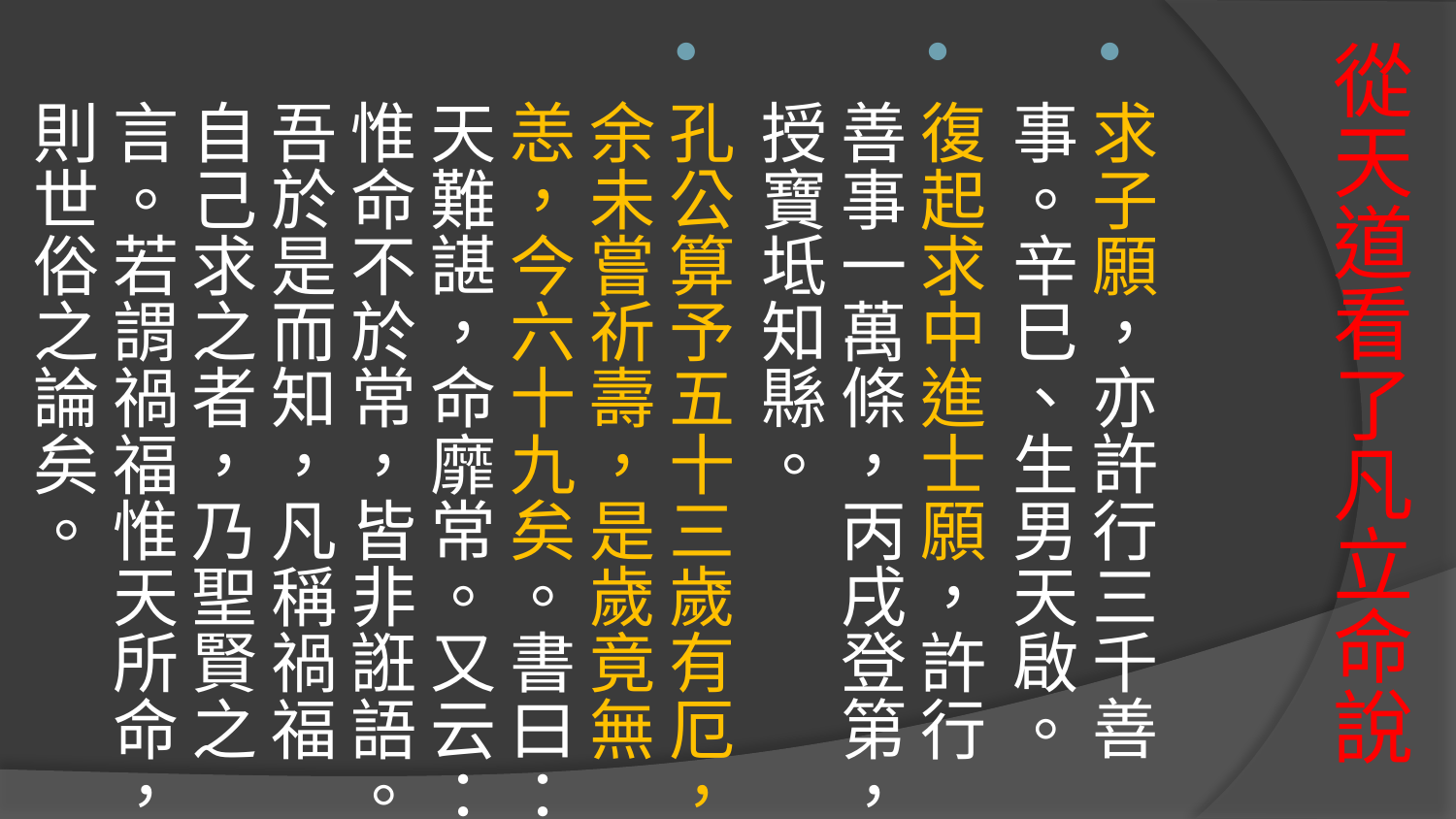

求子願，亦許行三千善事。辛巳、生男天啟。
復起求中進士願，許行善事一萬條，丙戌登第，授寶坻知縣。
孔公算予五十三歲有厄，余未嘗祈壽，是歲竟無恙，今六十九矣。書曰：天難諶，命靡常。又云：惟命不於常，皆非誑語。吾於是而知，凡稱禍福自己求之者，乃聖賢之言。若謂禍福惟天所命，則世俗之論矣。
# 從天道看了凡立命說